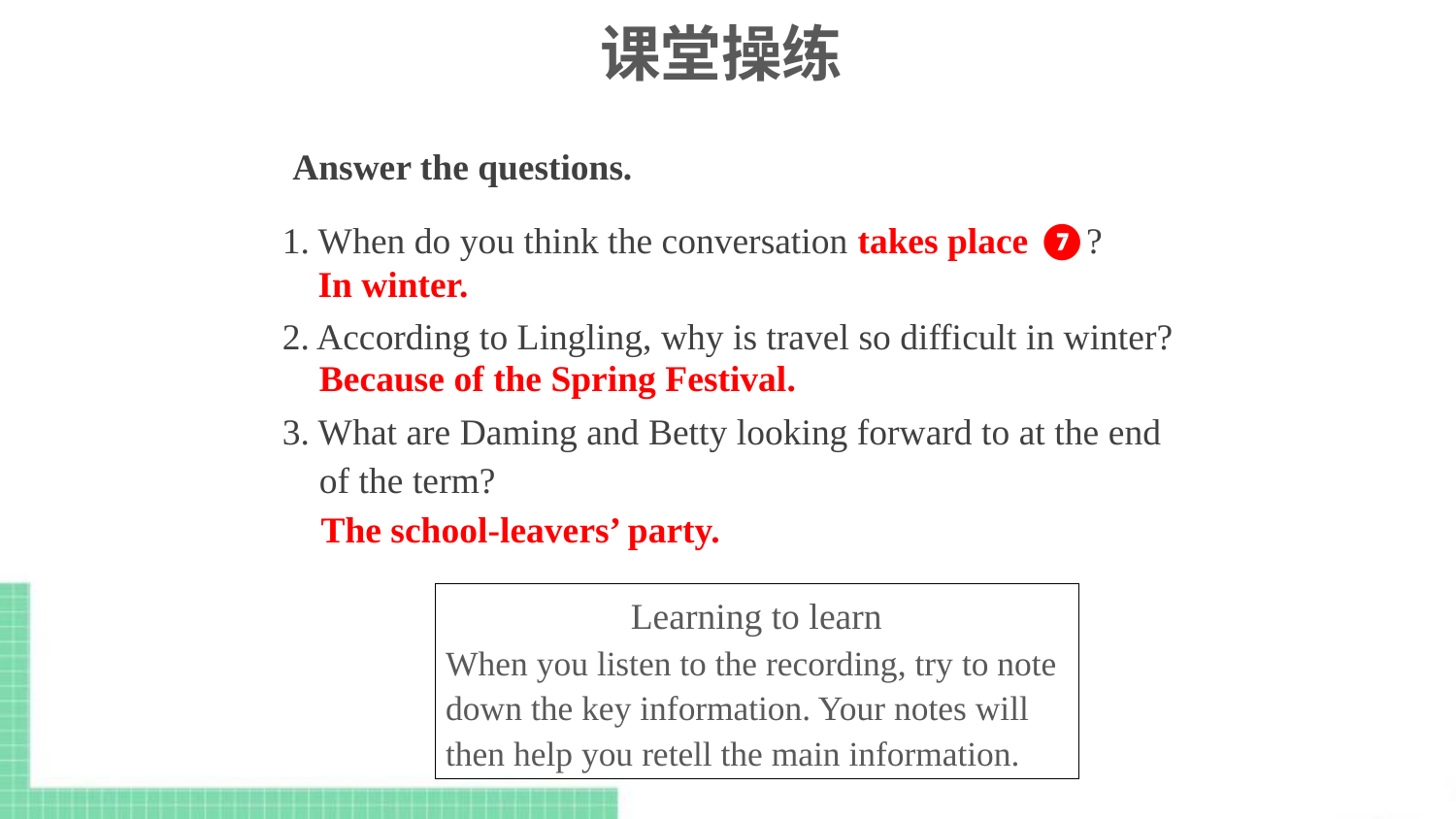

# 课堂操练
 Answer the questions.
1. When do you think the conversation takes place ❼?

2. According to Lingling, why is travel so difficult in winter?

3. What are Daming and Betty looking forward to at the end
    of the term?
In winter.
Because of the Spring Festival.
The school-­leavers’ party.
Learning to learn
When you listen to the recording, try to note down the key information. Your notes will then help you retell the main information.